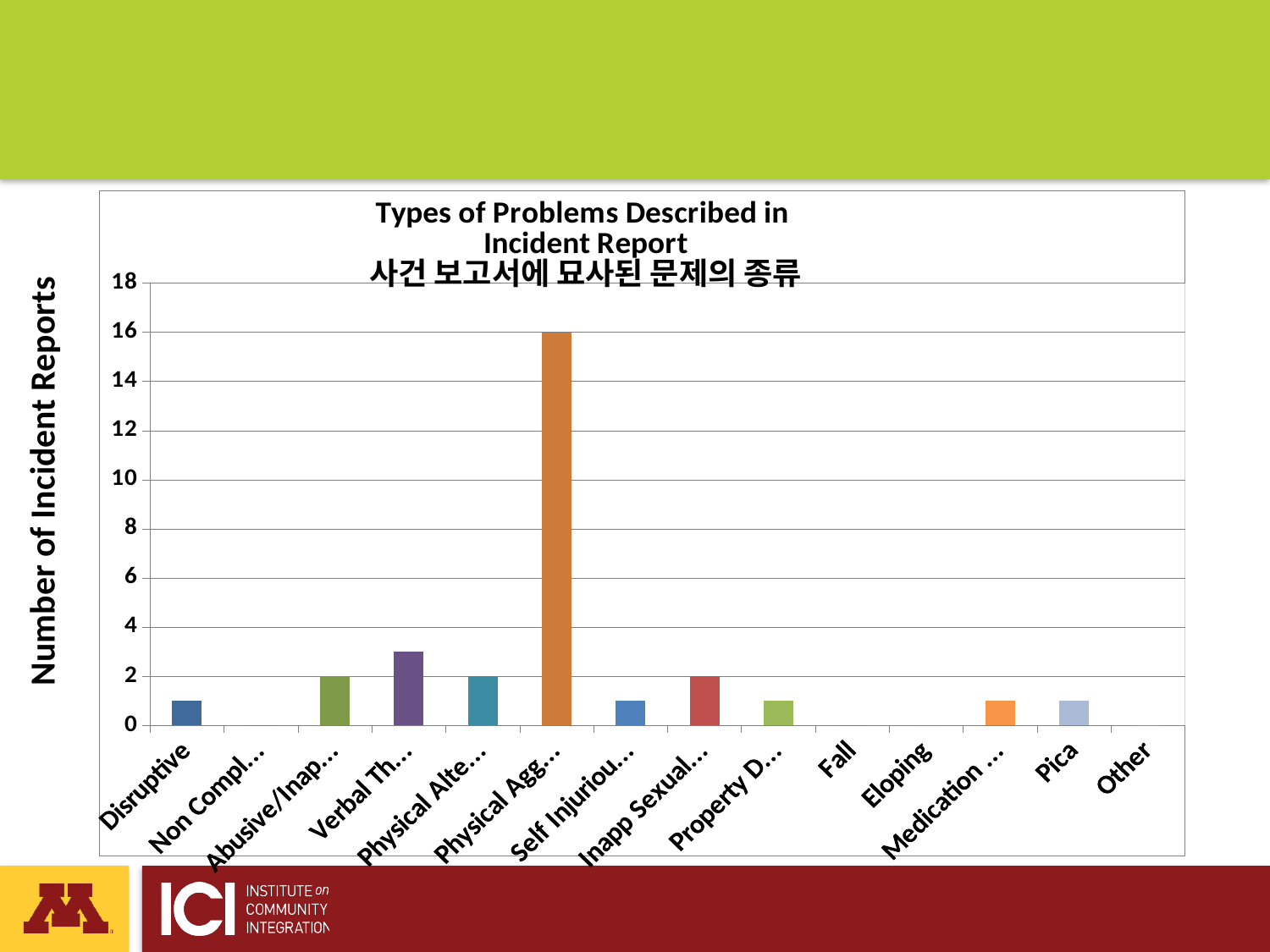

### Chart: Types of Problems Described in
Incident Report
사건 보고서에 묘사된 문제의 종류

| Category |  |
|---|---|
| Disruptive | 1.0 |
| Non Compliance | 0.0 |
| Abusive/Inapp Language | 2.0 |
| Verbal Threat | 3.0 |
| Physical Altercation | 2.0 |
| Physical Aggression | 16.0 |
| Self Injurious Behavior | 1.0 |
| Inapp Sexual Behavior | 2.0 |
| Property Damage | 1.0 |
| Fall | 0.0 |
| Eloping | 0.0 |
| Medication Refusal | 1.0 |
| Pica | 1.0 |
| Other | 0.0 |
Number of Incident Reports